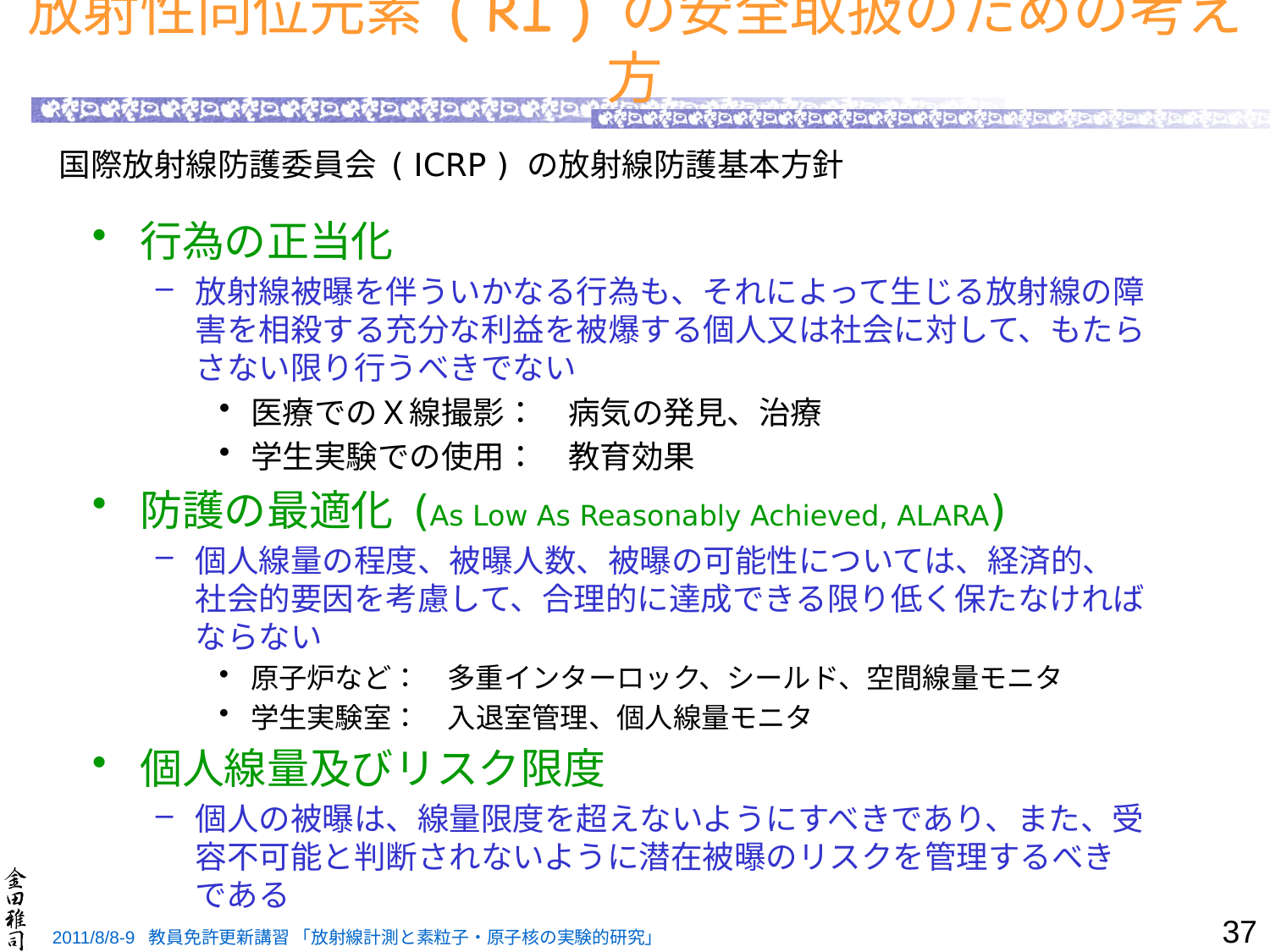

# 放射性同位元素 ( RI ) の安全取扱のための考え方
国際放射線防護委員会 ( ICRP ) の放射線防護基本方針
行為の正当化
放射線被曝を伴ういかなる行為も、それによって生じる放射線の障害を相殺する充分な利益を被爆する個人又は社会に対して、もたらさない限り行うべきでない
医療でのＸ線撮影：　病気の発見、治療
学生実験での使用：　教育効果
防護の最適化 (As Low As Reasonably Achieved, ALARA)
個人線量の程度、被曝人数、被曝の可能性については、経済的、社会的要因を考慮して、合理的に達成できる限り低く保たなければならない
原子炉など：　多重インターロック、シールド、空間線量モニタ
学生実験室：　入退室管理、個人線量モニタ
個人線量及びリスク限度
個人の被曝は、線量限度を超えないようにすべきであり、また、受容不可能と判断されないように潜在被曝のリスクを管理するべきである
37
2011/8/8-9  教員免許更新講習 「放射線計測と素粒子・原子核の実験的研究」